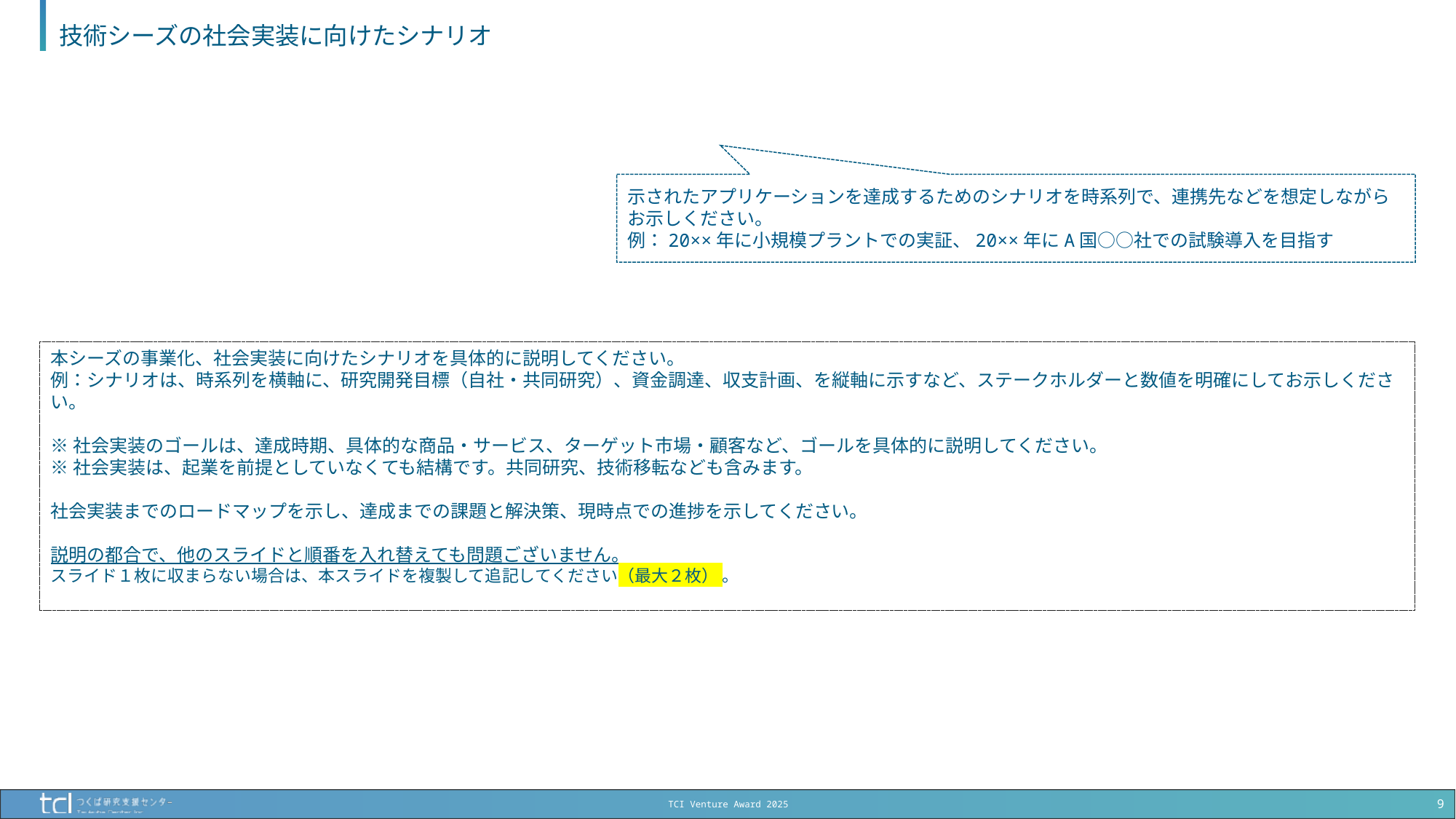

# 技術シーズの社会実装に向けたシナリオ

示されたアプリケーションを達成するためのシナリオを時系列で、連携先などを想定しながらお示しください。
例：20××年に小規模プラントでの実証、20××年にA国○○社での試験導入を目指す
本シーズの事業化、社会実装に向けたシナリオを具体的に説明してください。
例：シナリオは、時系列を横軸に、研究開発目標（自社・共同研究）、資金調達、収支計画、を縦軸に示すなど、ステークホルダーと数値を明確にしてお示しください。

※社会実装のゴールは、達成時期、具体的な商品・サービス、ターゲット市場・顧客など、ゴールを具体的に説明してください。
※社会実装は、起業を前提としていなくても結構です。共同研究、技術移転なども含みます。

社会実装までのロードマップを示し、達成までの課題と解決策、現時点での進捗を示してください。

説明の都合で、他のスライドと順番を入れ替えても問題ございません。
スライド１枚に収まらない場合は、本スライドを複製して追記してください（最大２枚） 。

9